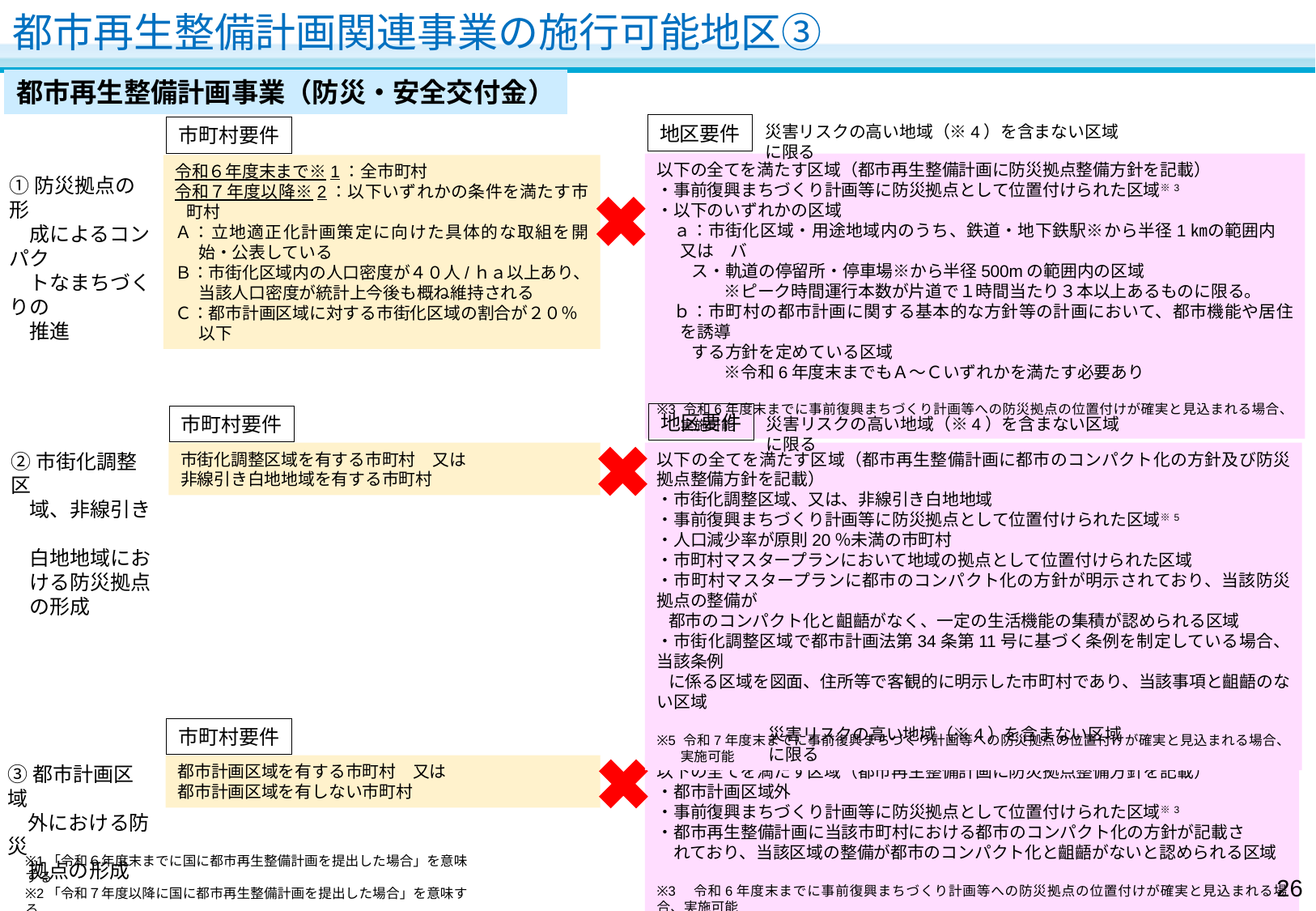

# 都市再生整備計画関連事業の施行可能地区③
都市再生整備計画事業（防災・安全交付金）
地区要件
災害リスクの高い地域（※4）を含まない区域に限る
市町村要件
以下の全てを満たす区域（都市再生整備計画に防災拠点整備方針を記載）
・事前復興まちづくり計画等に防災拠点として位置付けられた区域※3
・以下のいずれかの区域
　ａ：市街化区域・用途地域内のうち、鉄道・地下鉄駅※から半径1㎞の範囲内　又は　バ
        ス・軌道の停留所・停車場※から半径500mの範囲内の区域
　　　　※ピーク時間運行本数が片道で１時間当たり３本以上あるものに限る。
　ｂ：市町村の都市計画に関する基本的な方針等の計画において、都市機能や居住を誘導
        する方針を定めている区域
　　　　※令和6年度末までもＡ～Ｃいずれかを満たす必要あり

※3 令和6年度末までに事前復興まちづくり計画等への防災拠点の位置付けが確実と見込まれる場合、実施可能
令和６年度末まで※1：全市町村
令和７年度以降※2：以下いずれかの条件を満たす市町村
Ａ：立地適正化計画策定に向けた具体的な取組を開始・公表している
Ｂ：市街化区域内の人口密度が４０人/ｈａ以上あり、当該人口密度が統計上今後も概ね維持される
Ｃ：都市計画区域に対する市街化区域の割合が２０％以下
①防災拠点の形
　成によるコンパク
　トなまちづくりの
　推進

地区要件
市町村要件
災害リスクの高い地域（※4）を含まない区域に限る

②市街化調整区
   域、非線引き
   白地地域にお
   ける防災拠点
   の形成
市街化調整区域を有する市町村　又は
非線引き白地地域を有する市町村
以下の全てを満たす区域（都市再生整備計画に都市のコンパクト化の方針及び防災拠点整備方針を記載）
・市街化調整区域、又は、非線引き白地地域
・事前復興まちづくり計画等に防災拠点として位置付けられた区域※5
・人口減少率が原則20％未満の市町村
・市町村マスタープランにおいて地域の拠点として位置付けられた区域
・市町村マスタープランに都市のコンパクト化の方針が明示されており、当該防災拠点の整備が
  都市のコンパクト化と齟齬がなく、一定の生活機能の集積が認められる区域
・市街化調整区域で都市計画法第34条第11号に基づく条例を制定している場合、当該条例
  に係る区域を図面、住所等で客観的に明示した市町村であり、当該事項と齟齬のない区域

※5 令和7年度末までに事前復興まちづくり計画等への防災拠点の位置付けが確実と見込まれる場合、実施可能
地区要件
災害リスクの高い地域（※4）を含まない区域に限る
市町村要件

③都市計画区域
　外における防災
　拠点の形成
都市計画区域を有する市町村　又は
都市計画区域を有しない市町村
以下の全てを満たす区域（都市再生整備計画に防災拠点整備方針を記載）
・都市計画区域外
・事前復興まちづくり計画等に防災拠点として位置付けられた区域※3
・都市再生整備計画に当該市町村における都市のコンパクト化の方針が記載さ
　れており、当該区域の整備が都市のコンパクト化と齟齬がないと認められる区域

※3　令和6年度末までに事前復興まちづくり計画等への防災拠点の位置付けが確実と見込まれる場合、実施可能
※1「令和６年度末までに国に都市再生整備計画を提出した場合」を意味する
※2「令和７年度以降に国に都市再生整備計画を提出した場合」を意味する
※4「社会資本整備総合交付金交付要綱附属第Ⅱ編」を参照
26